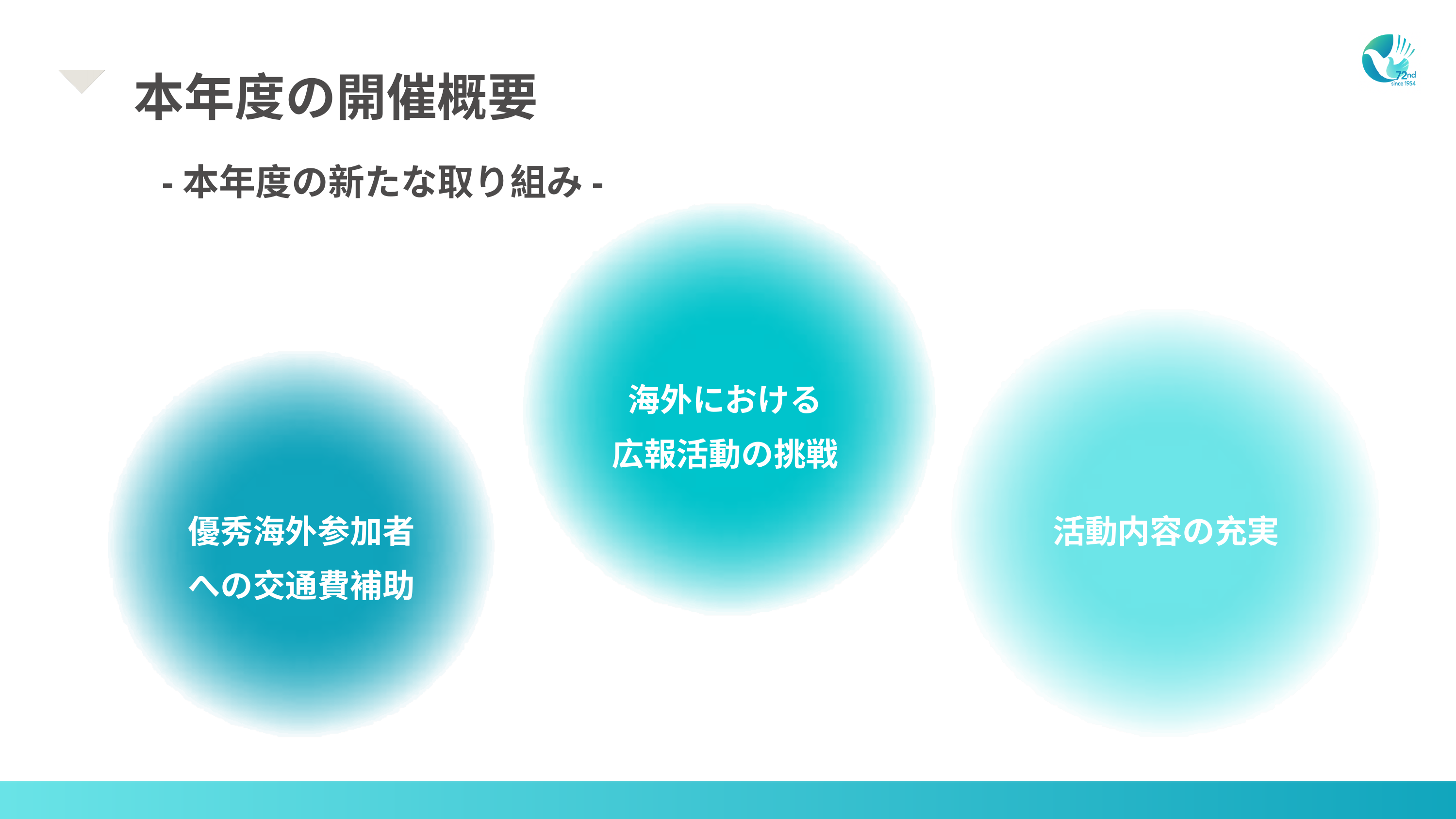

本年度の開催概要

-本年度の新たな取り組み-

海外における
広報活動の挑戦
優秀海外参加者
への交通費補助
活動内容の充実